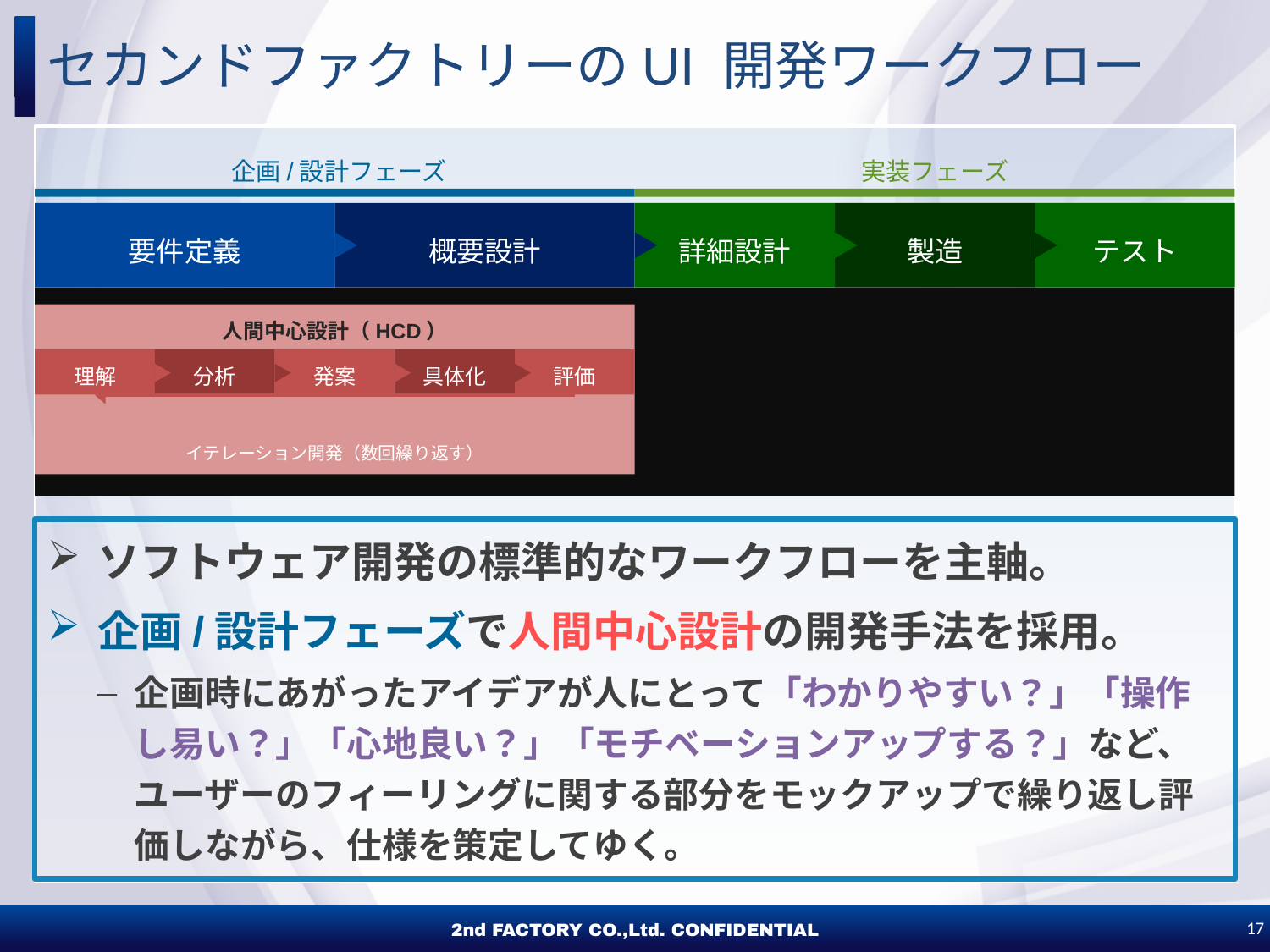

# セカンドファクトリーのUI 開発ワークフロー
実装フェーズ
企画/設計フェーズ

要件定義
概要設計
詳細設計
製造
テスト

人間中心設計（HCD）
理解
分析
発案
具体化
評価

イテレーション開発（数回繰り返す）
ソフトウェア開発の標準的なワークフローを主軸。
企画/設計フェーズで人間中心設計の開発手法を採用。
企画時にあがったアイデアが人にとって「わかりやすい？」「操作し易い？」「心地良い？」「モチベーションアップする？」など、ユーザーのフィーリングに関する部分をモックアップで繰り返し評価しながら、仕様を策定してゆく。